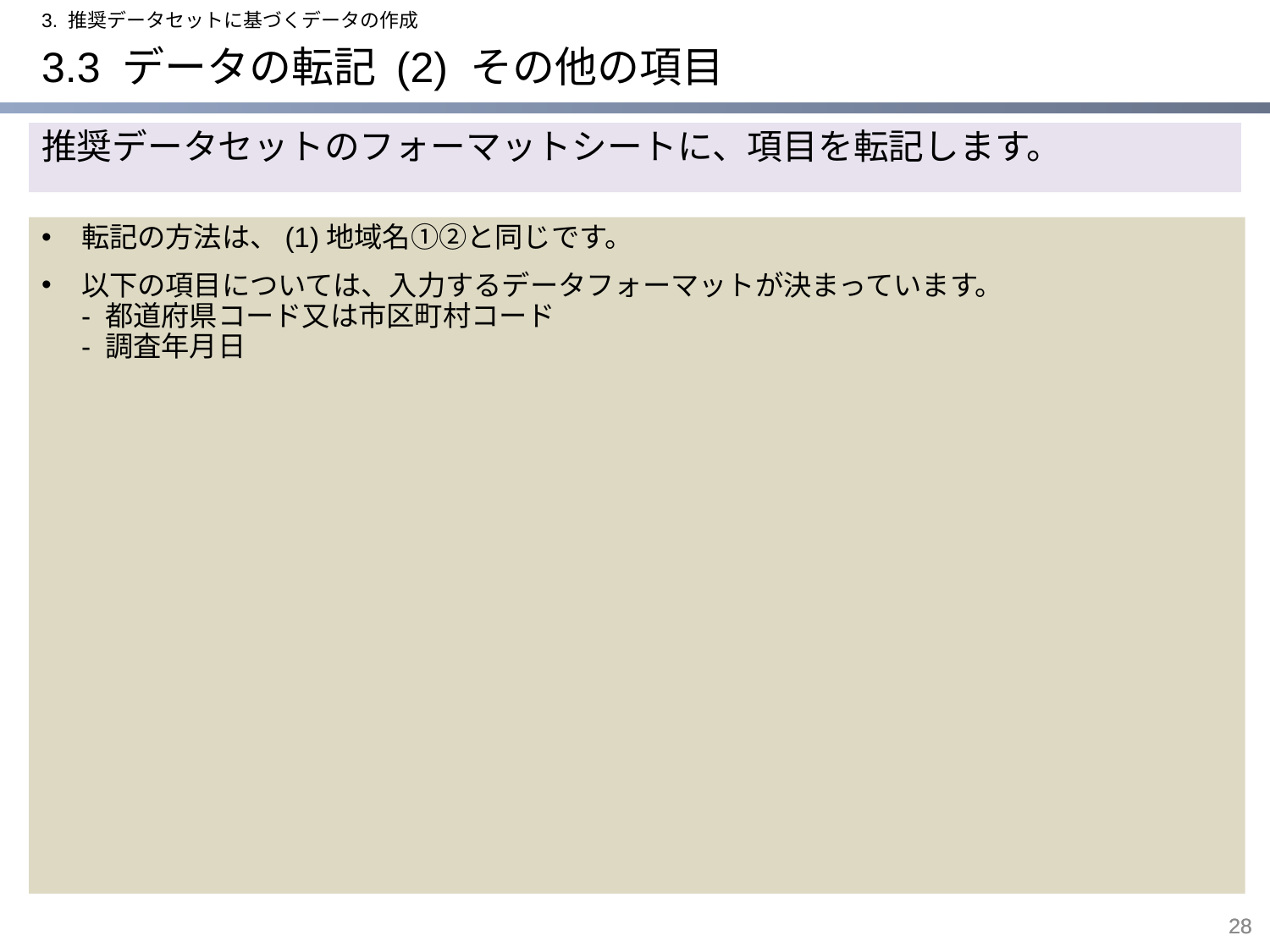

3. 推奨データセットに基づくデータの作成
# 3.3 データの転記 (2) その他の項目
推奨データセットのフォーマットシートに、項目を転記します。
転記の方法は、(1)地域名①②と同じです。
以下の項目については、入力するデータフォーマットが決まっています。
- 都道府県コード又は市区町村コード
- 調査年月日

28